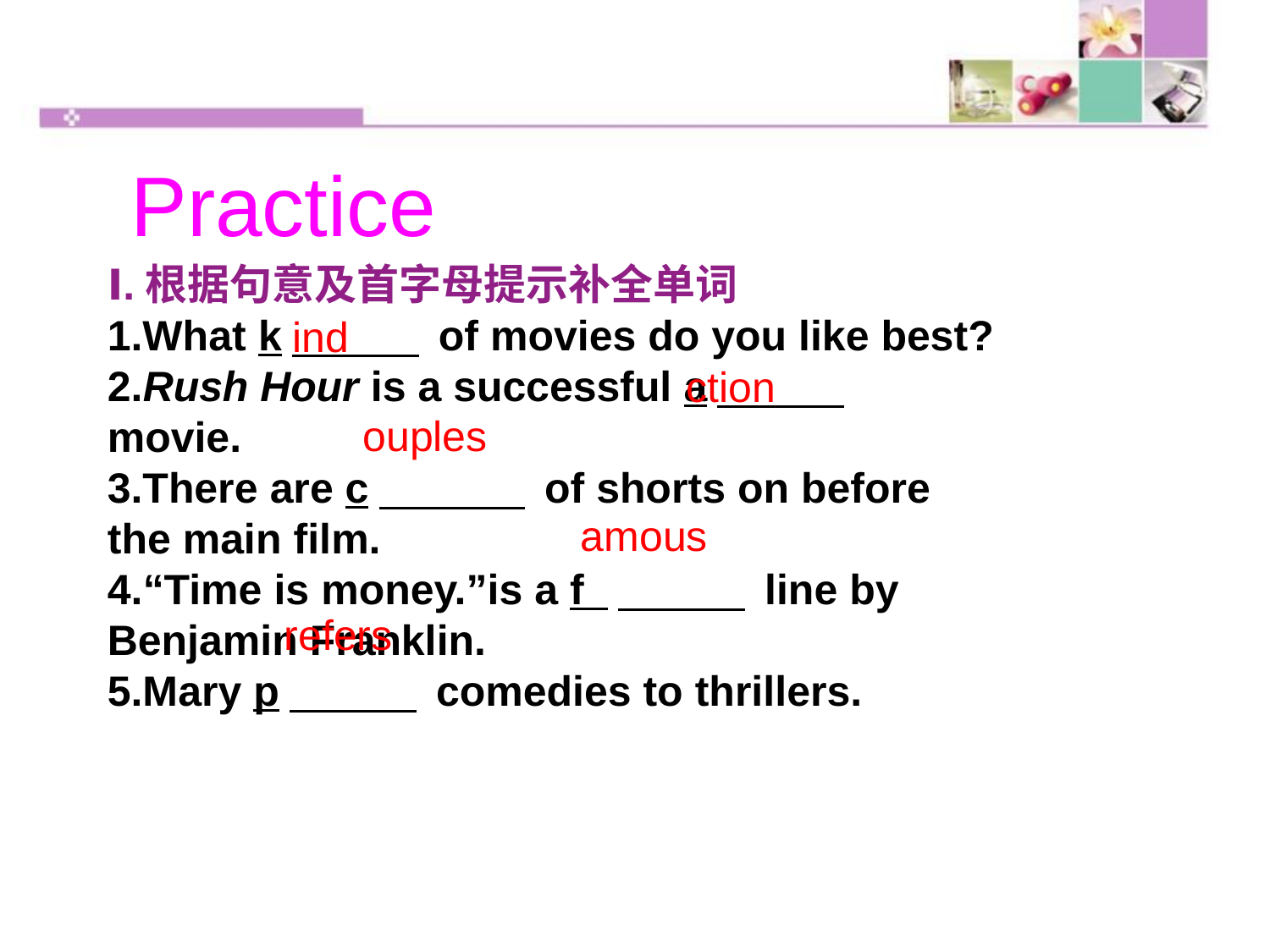

Practice
Ⅰ.根据句意及首字母提示补全单词
1.What k　　　 of movies do you like best?
2.Rush Hour is a successful a　　　 movie.
3.There are c　　　   of shorts on before the main film.
4.“Time is money.”is a f  　　　 line by Benjamin Franklin.
5.Mary p　　　 comedies to thrillers.
ind
ction
ouples
amous
refers